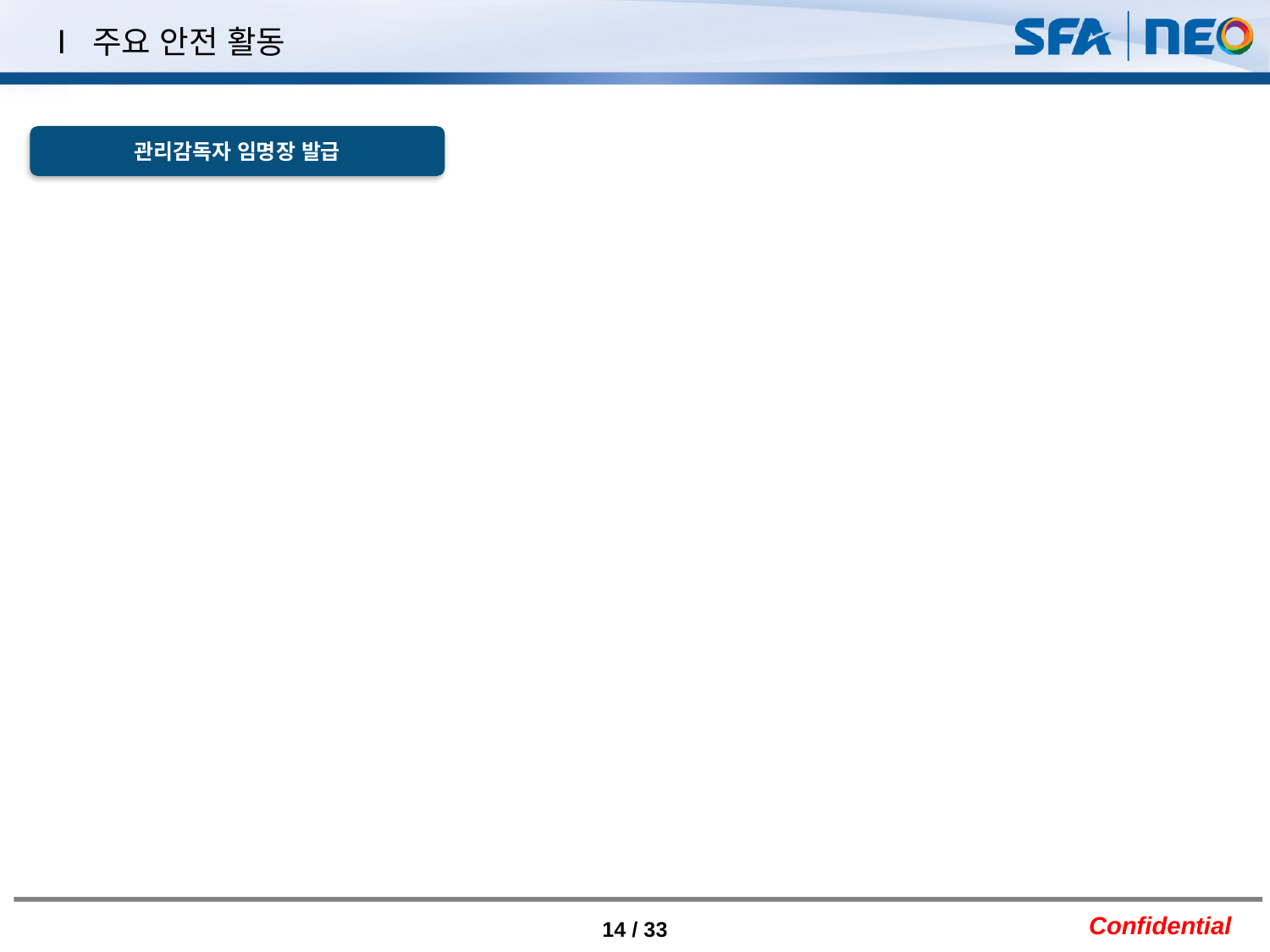

Ⅰ 주요 안전 활동
관리감독자 임명장 발급